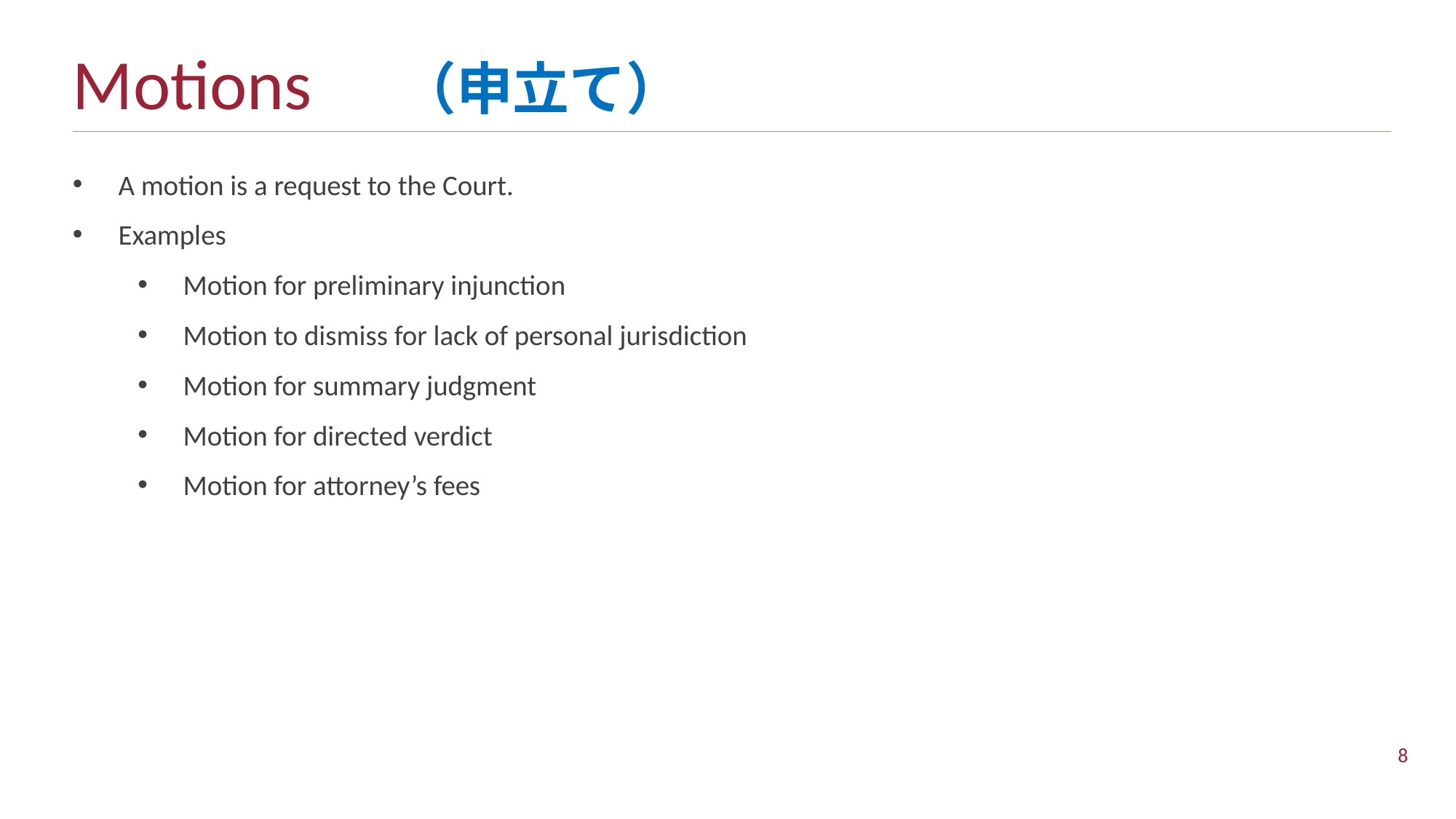

Motions　（申立て）
A motion is a request to the Court.
Examples
Motion for preliminary injunction
Motion to dismiss for lack of personal jurisdiction
Motion for summary judgment
Motion for directed verdict
Motion for attorney’s fees
8